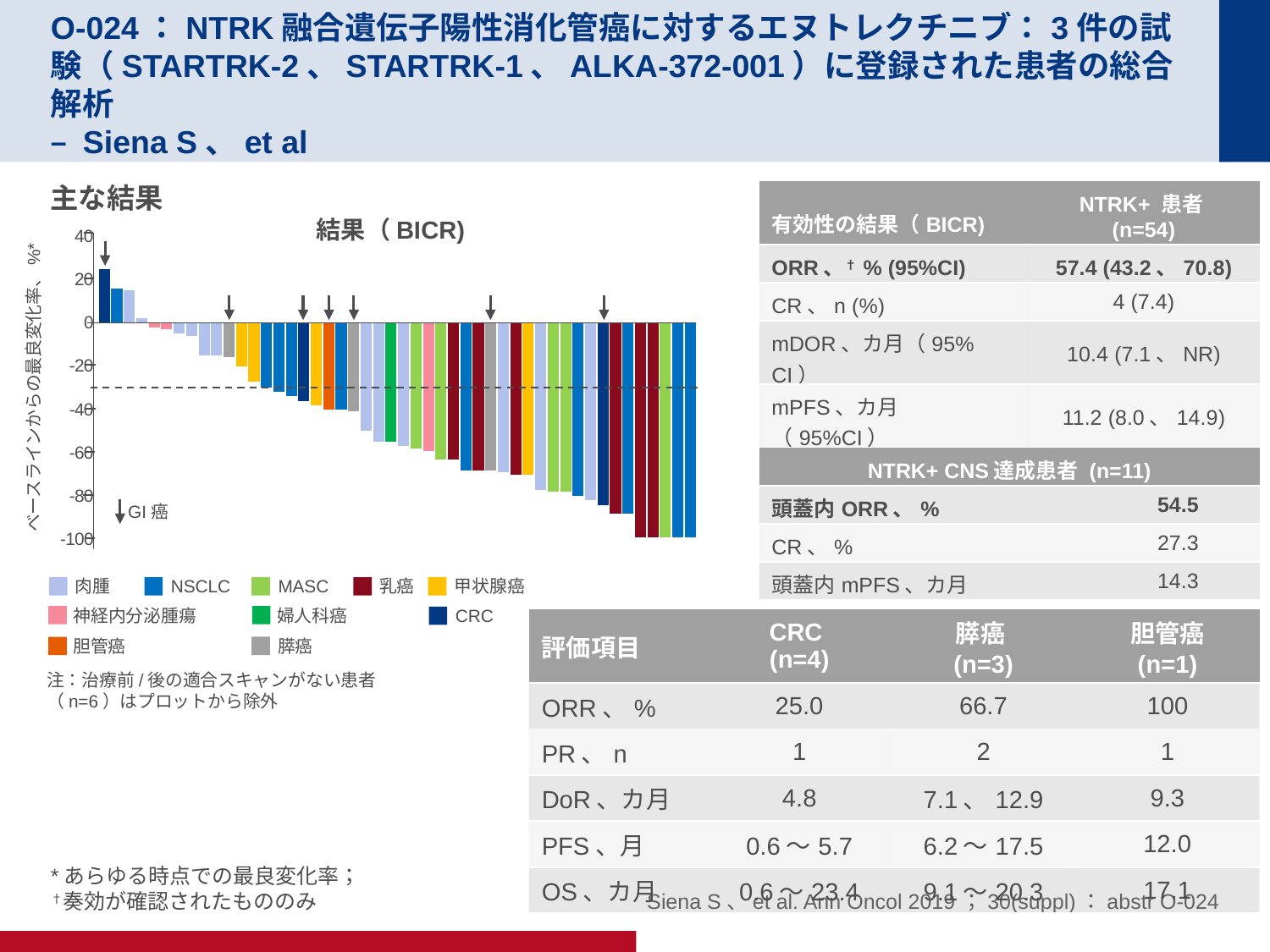

# O-024：NTRK融合遺伝子陽性消化管癌に対するエヌトレクチニブ：3件の試験（STARTRK-2、STARTRK-1、ALKA-372-001）に登録された患者の総合解析 – Siena S、et al
主な結果
| 有効性の結果（BICR) | NTRK+ 患者 (n=54) |
| --- | --- |
| ORR、† % (95%CI) | 57.4 (43.2、70.8) |
| CR、n (%) | 4 (7.4) |
| mDOR、カ月（95% CI） | 10.4 (7.1、NR) |
| mPFS、カ月（95%CI） | 11.2 (8.0、14.9) |
| mOS、カ月（95%CI） | 20.9 (14.9、NR) |
結果（BICR)

### Chart

| Category | Series 1 |
|---|---|
ベースラインからの最良変化率、%*
| NTRK+ CNS達成患者 (n=11) |  |
| --- | --- |
| 頭蓋内ORR、 % | 54.5 |
| CR、% | 27.3 |
| 頭蓋内mPFS、カ月 | 14.3 |
GI癌

肉腫

NSCLC

MASC

乳癌

甲状腺癌

神経内分泌腫瘍

婦人科癌

CRC

| 評価項目 | CRC (n=4) | 膵癌 (n=3) | 胆管癌 (n=1) |
| --- | --- | --- | --- |
| ORR、% | 25.0 | 66.7 | 100 |
| PR、n | 1 | 2 | 1 |
| DoR、カ月 | 4.8 | 7.1、12.9 | 9.3 |
| PFS、月 | 0.6～5.7 | 6.2～17.5 | 12.0 |
| OS、カ月 | 0.6～23.4 | 9.1～20.3 | 17.1 |
膵癌

胆管癌

注：治療前/後の適合スキャンがない患者（n=6）はプロットから除外
*あらゆる時点での最良変化率；
†奏効が確認されたもののみ
Siena S、et al. Ann Oncol 2019；30(suppl)：abstr O-024